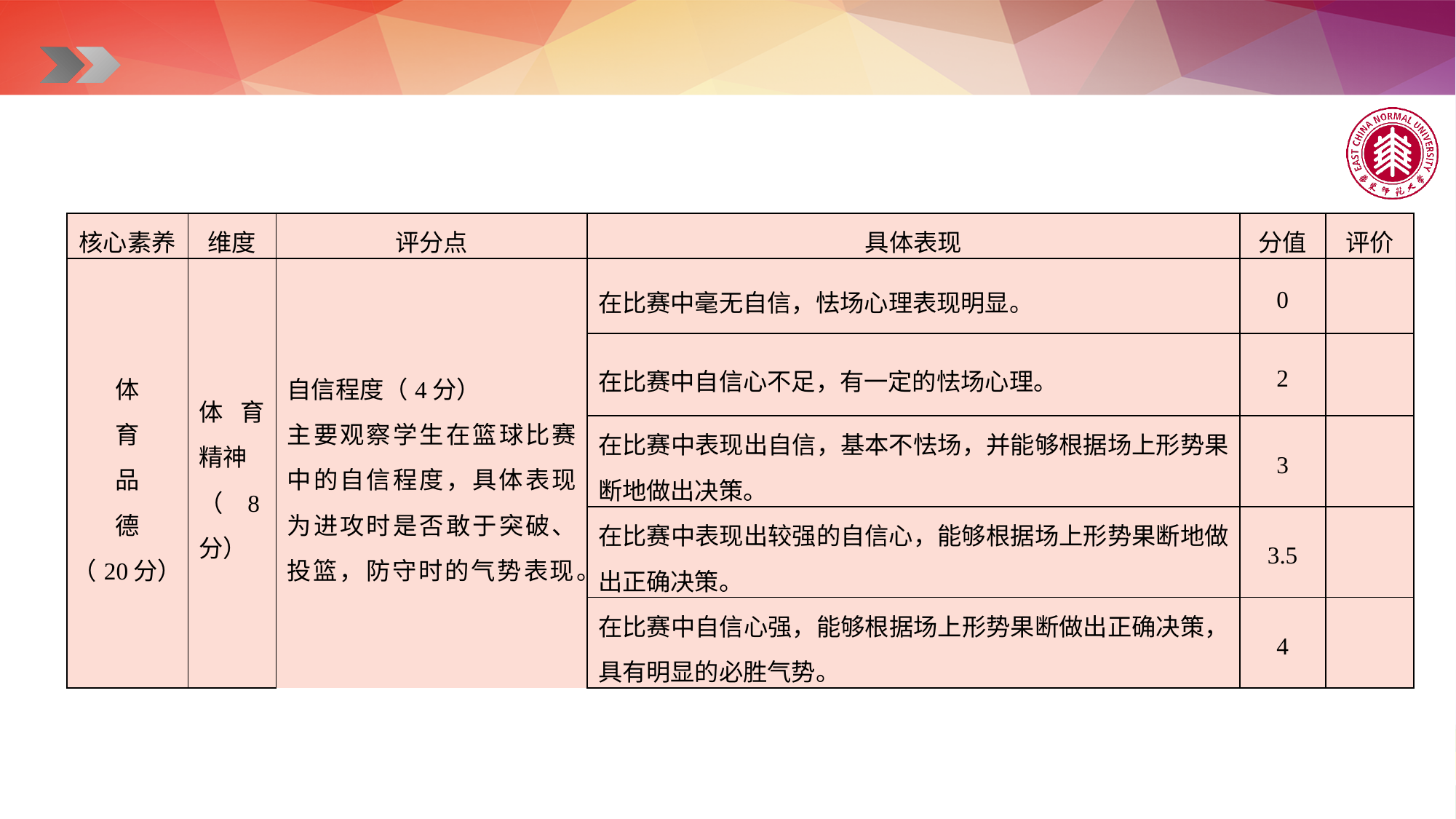

| 核心素养 | 维度 | 评分点 | 具体表现 | 分值 | 评价 |
| --- | --- | --- | --- | --- | --- |
| 体 育 品 德 （20分） | 体育精神 （8分） | 自信程度（4分） 主要观察学生在篮球比赛中的自信程度，具体表现为进攻时是否敢于突破、投篮，防守时的气势表现。 | 在比赛中毫无自信，怯场心理表现明显。 | 0 |  |
|  |  |  | 在比赛中自信心不足，有一定的怯场心理。 | 2 |  |
|  |  |  | 在比赛中表现出自信，基本不怯场，并能够根据场上形势果断地做出决策。 | 3 |  |
|  |  |  | 在比赛中表现出较强的自信心，能够根据场上形势果断地做出正确决策。 | 3.5 |  |
|  |  |  | 在比赛中自信心强，能够根据场上形势果断做出正确决策，具有明显的必胜气势。 | 4 |  |